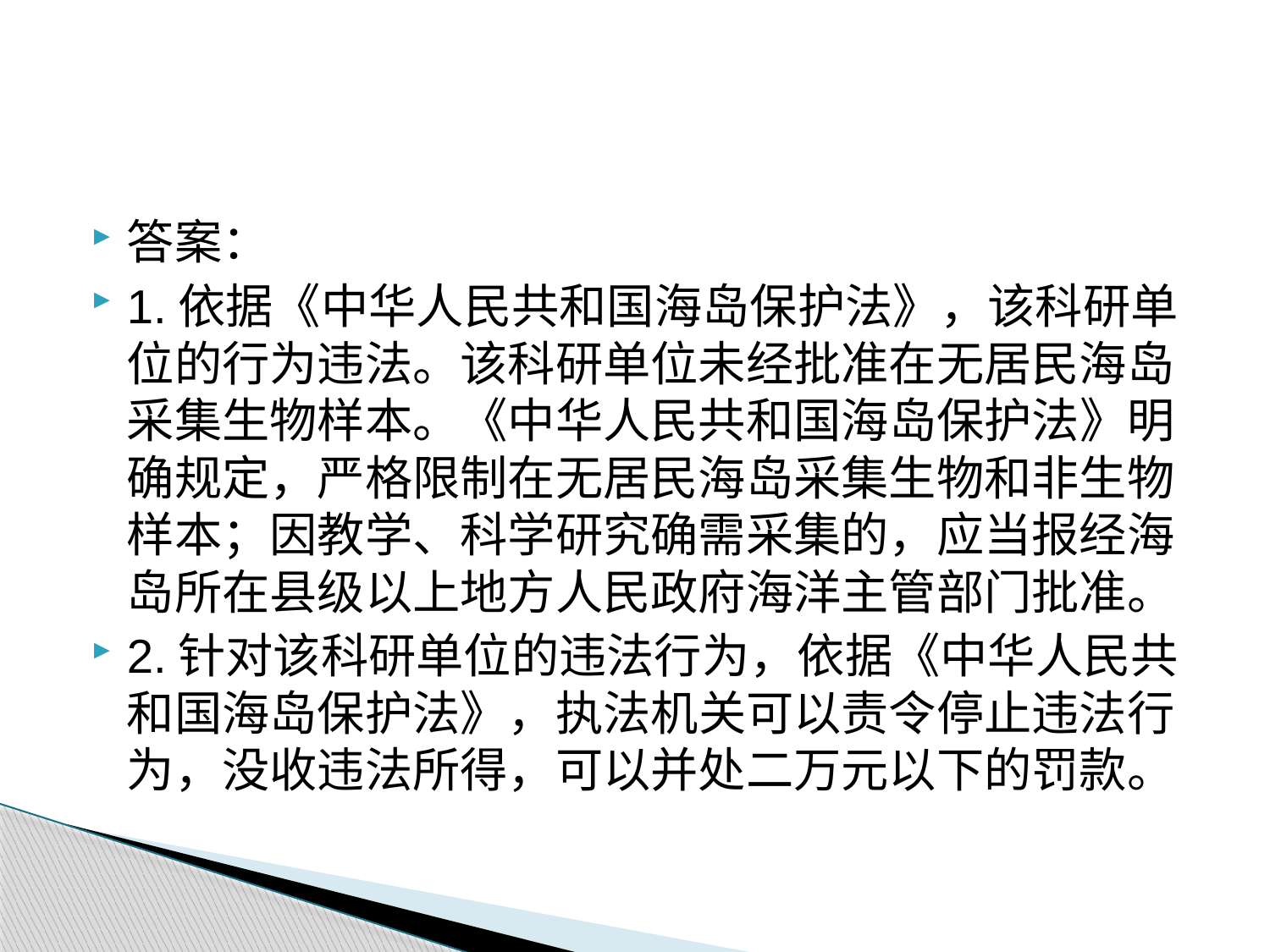

#
答案：
1.依据《中华人民共和国海岛保护法》，该科研单位的行为违法。该科研单位未经批准在无居民海岛采集生物样本。《中华人民共和国海岛保护法》明确规定，严格限制在无居民海岛采集生物和非生物样本；因教学、科学研究确需采集的，应当报经海岛所在县级以上地方人民政府海洋主管部门批准。
2.针对该科研单位的违法行为，依据《中华人民共和国海岛保护法》，执法机关可以责令停止违法行为，没收违法所得，可以并处二万元以下的罚款。